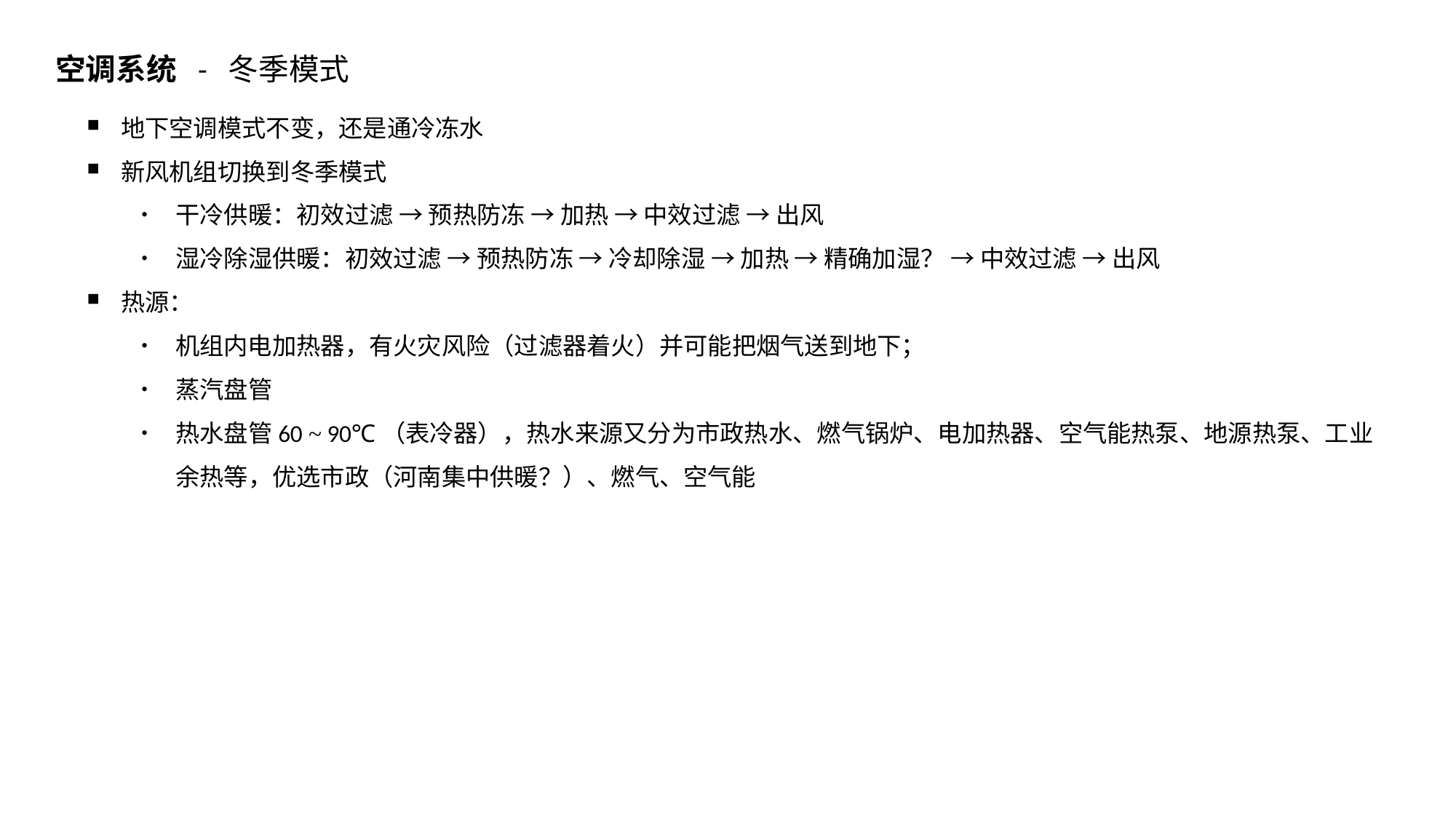

空调系统  -  冬季模式
地下空调模式不变，还是通冷冻水
新风机组切换到冬季模式
干冷供暖：初效过滤 → 预热防冻 → 加热 → 中效过滤 → 出风
湿冷除湿供暖：初效过滤 → 预热防冻 → 冷却除湿 → 加热 → 精确加湿？ → 中效过滤 → 出风
热源：
机组内电加热器，有火灾风险（过滤器着火）并可能把烟气送到地下；
蒸汽盘管
热水盘管60 ~ 90℃（表冷器），热水来源又分为市政热水、燃气锅炉、电加热器、空气能热泵、地源热泵、工业余热等，优选市政（河南集中供暖？）、燃气、空气能